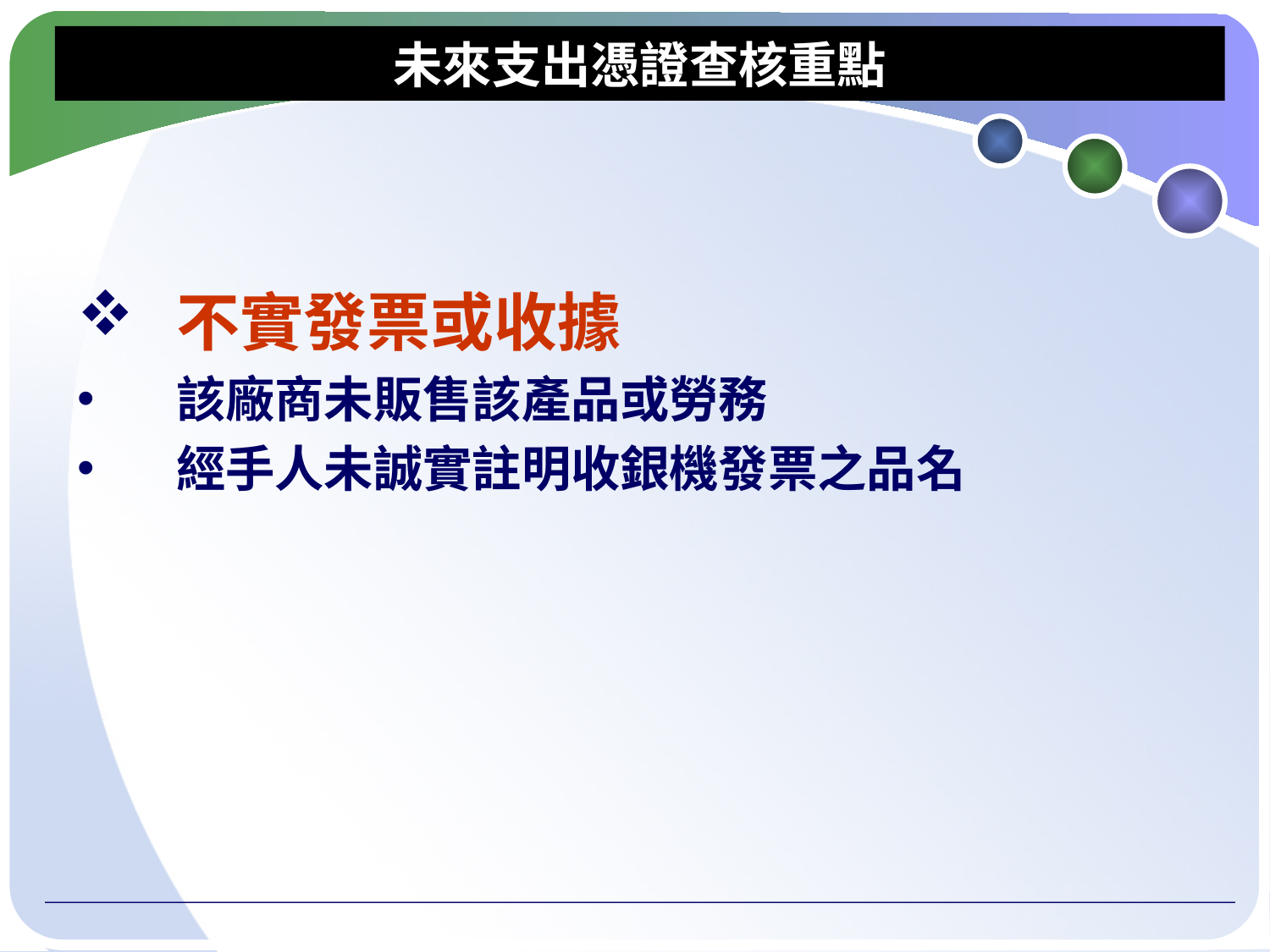

#
未來支出憑證查核重點
不實發票或收據
該廠商未販售該產品或勞務
經手人未誠實註明收銀機發票之品名